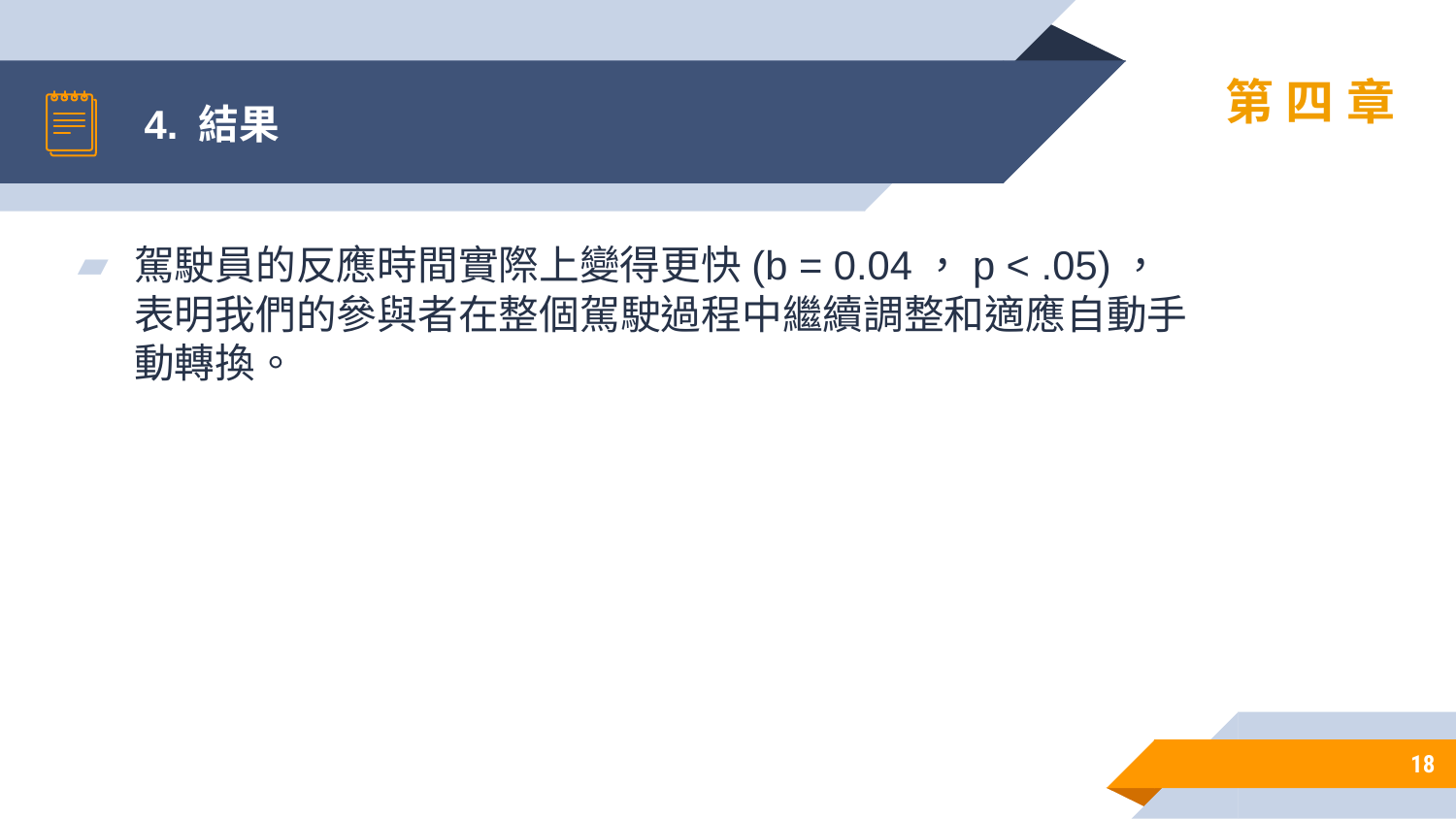

# 4. 結果
第四章

駕駛員的反應時間實際上變得更快(b = 0.04，p < .05)，表明我們的參與者在整個駕駛過程中繼續調整和適應自動手動轉換。
18